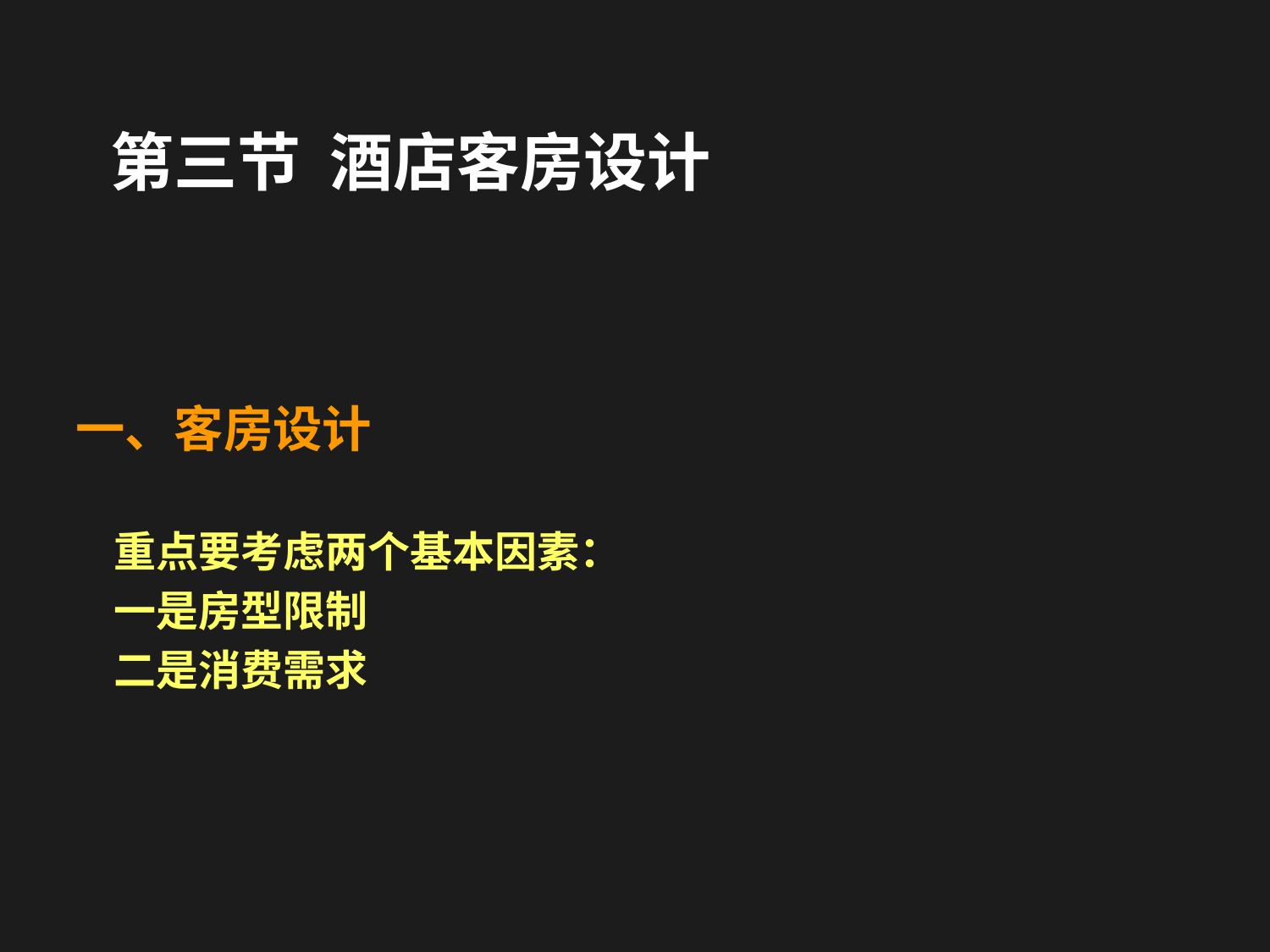

第三节  酒店客房设计
 一、客房设计

     重点要考虑两个基本因素：
     一是房型限制
     二是消费需求
237